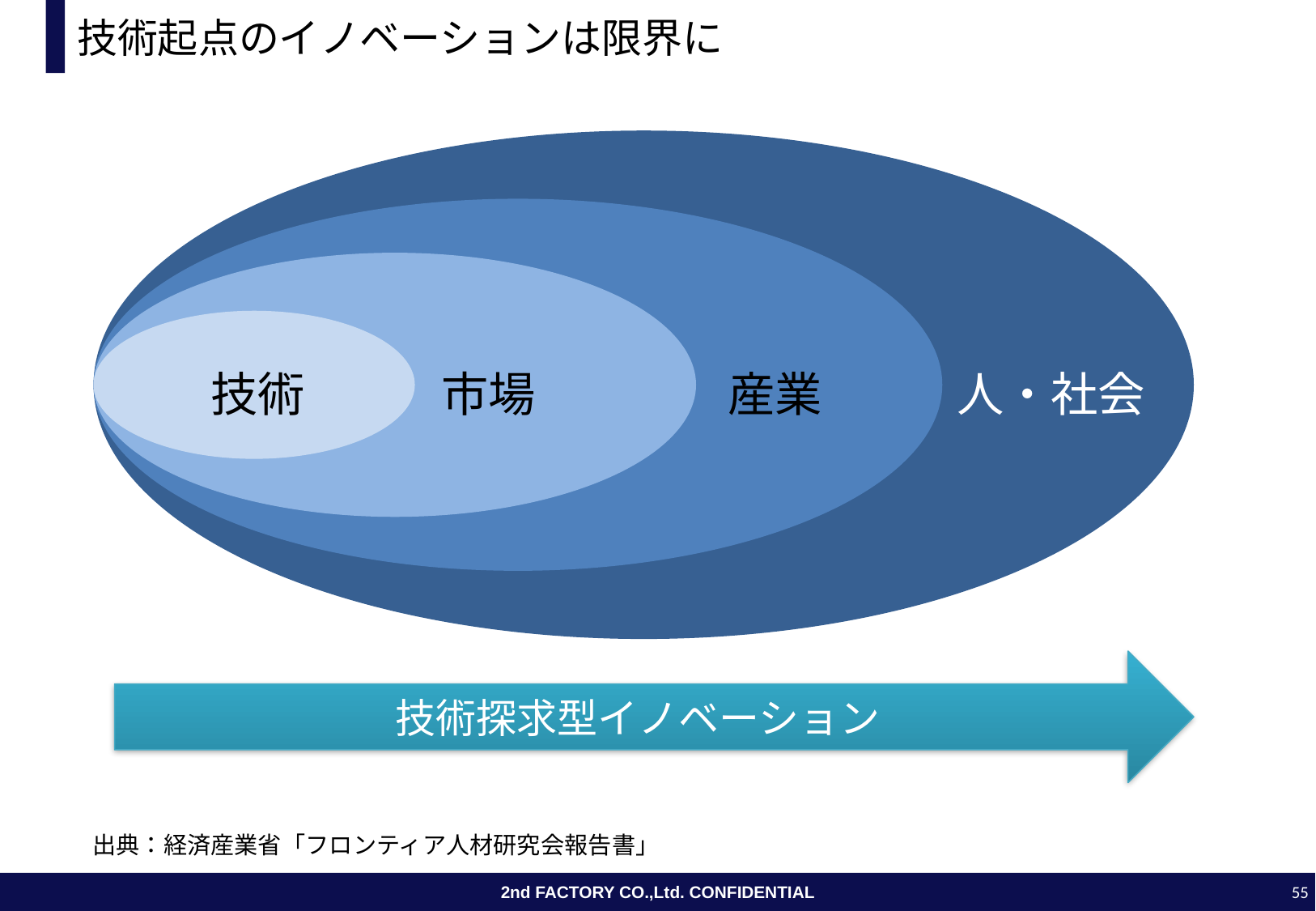

# 技術起点のイノベーションは限界に

技術
市場
産業
人・社会
技術探求型イノベーション
出典：経済産業省「フロンティア人材研究会報告書」